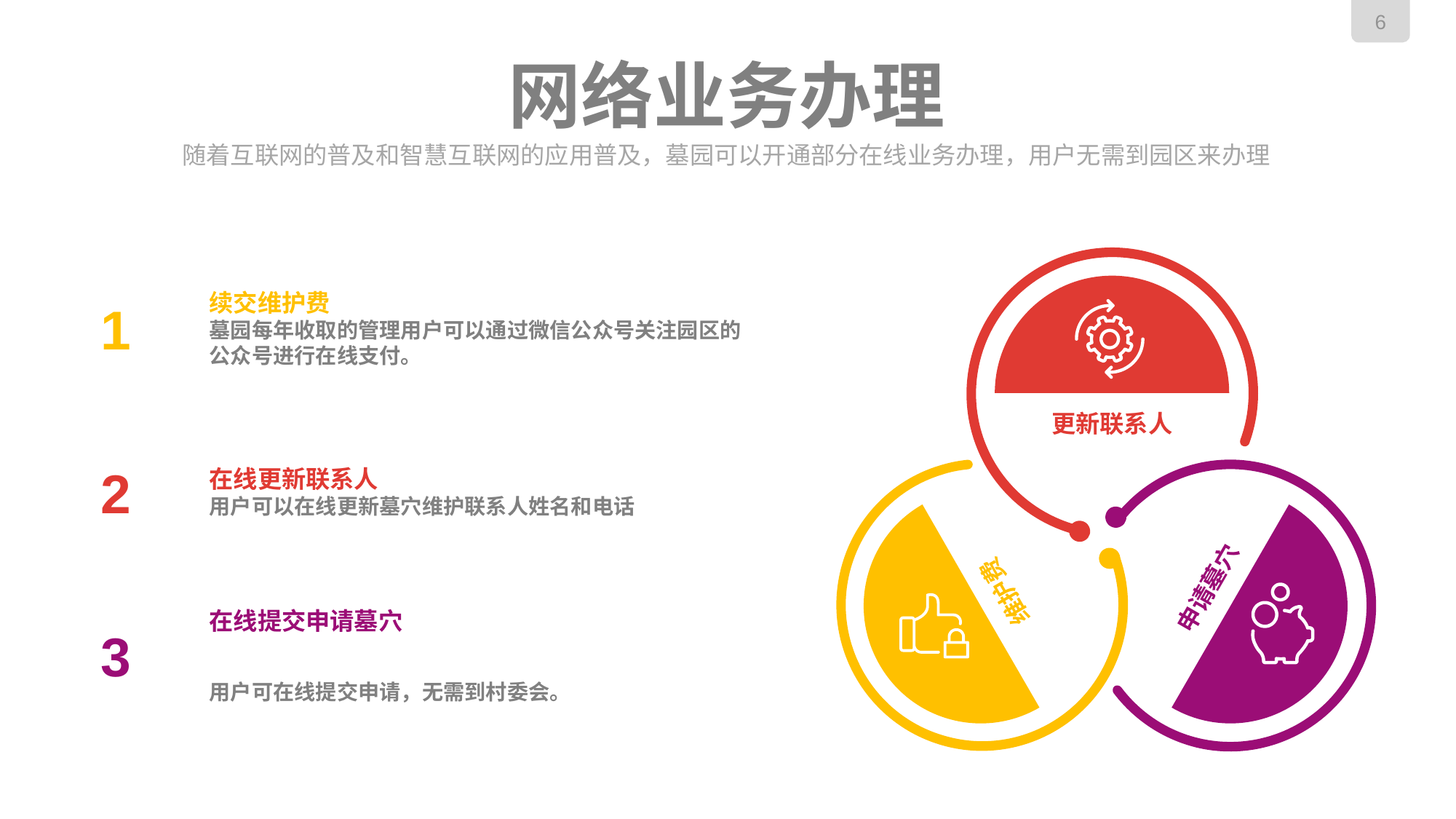

# 网络业务办理
随着互联网的普及和智慧互联网的应用普及，墓园可以开通部分在线业务办理，用户无需到园区来办理

续交维护费
墓园每年收取的管理用户可以通过微信公众号关注园区的公众号进行在线支付。
1

更新联系人

2

在线更新联系人
用户可以在线更新墓穴维护联系人姓名和电话

申请墓穴
维护费

在线提交申请墓穴
用户可在线提交申请，无需到村委会。
3